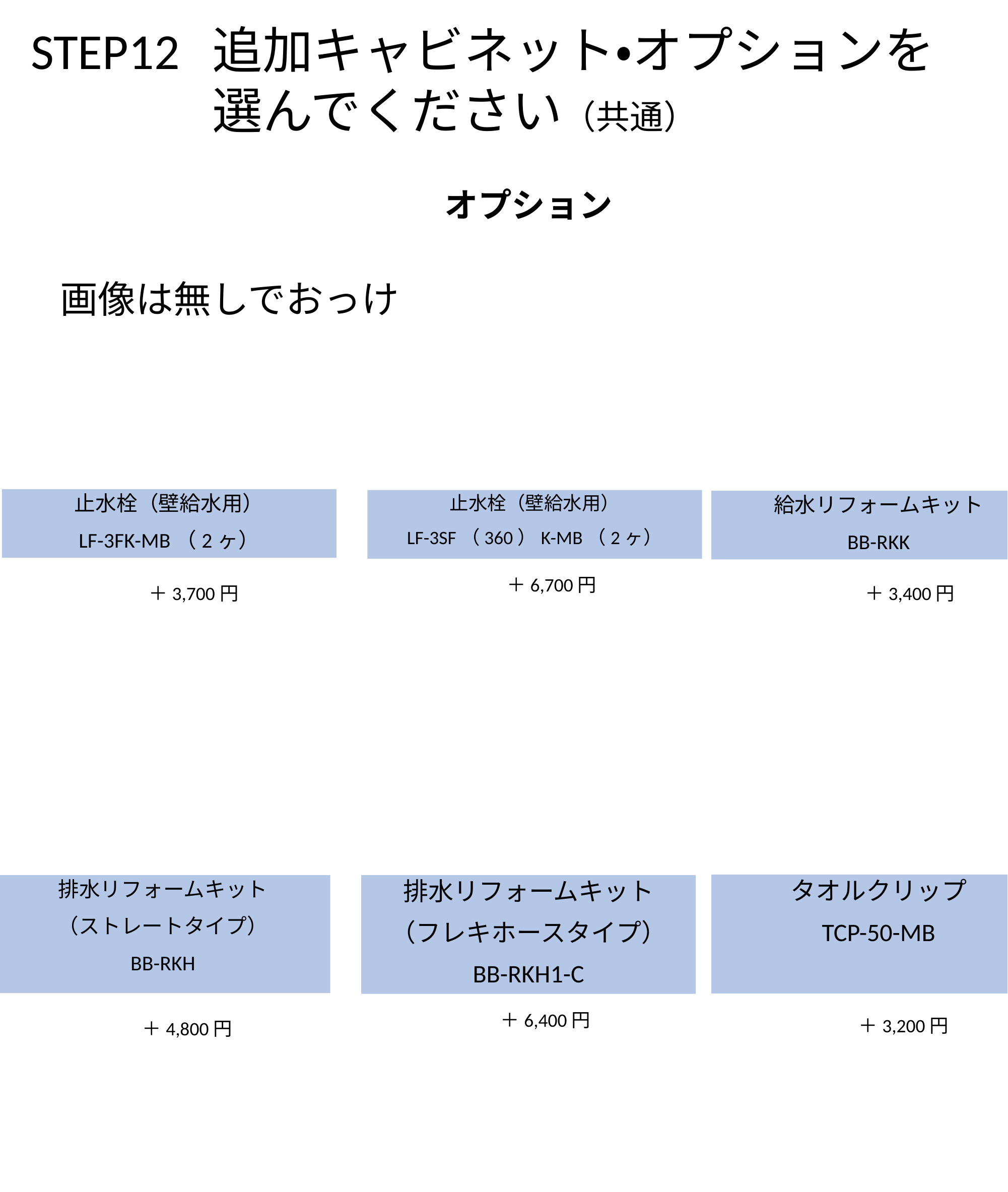

STEP12
追加キャビネット・オプションを選んでください（共通）
オプション
画像は無しでおっけ
止水栓（壁給水用）
LF-3FK-MB（2ヶ）

止水栓（壁給水用）
LF-3SF（360）K-MB（2ヶ）
給水リフォームキット
BB-RKK
＋6,700円
＋3,700円
＋3,400円
タオルクリップ
TCP-50-MB
排水リフォームキット
（フレキホースタイプ）
BB-RKH1-C
排水リフォームキット
（ストレートタイプ）
BB-RKH
＋6,400円
＋3,200円
＋4,800円